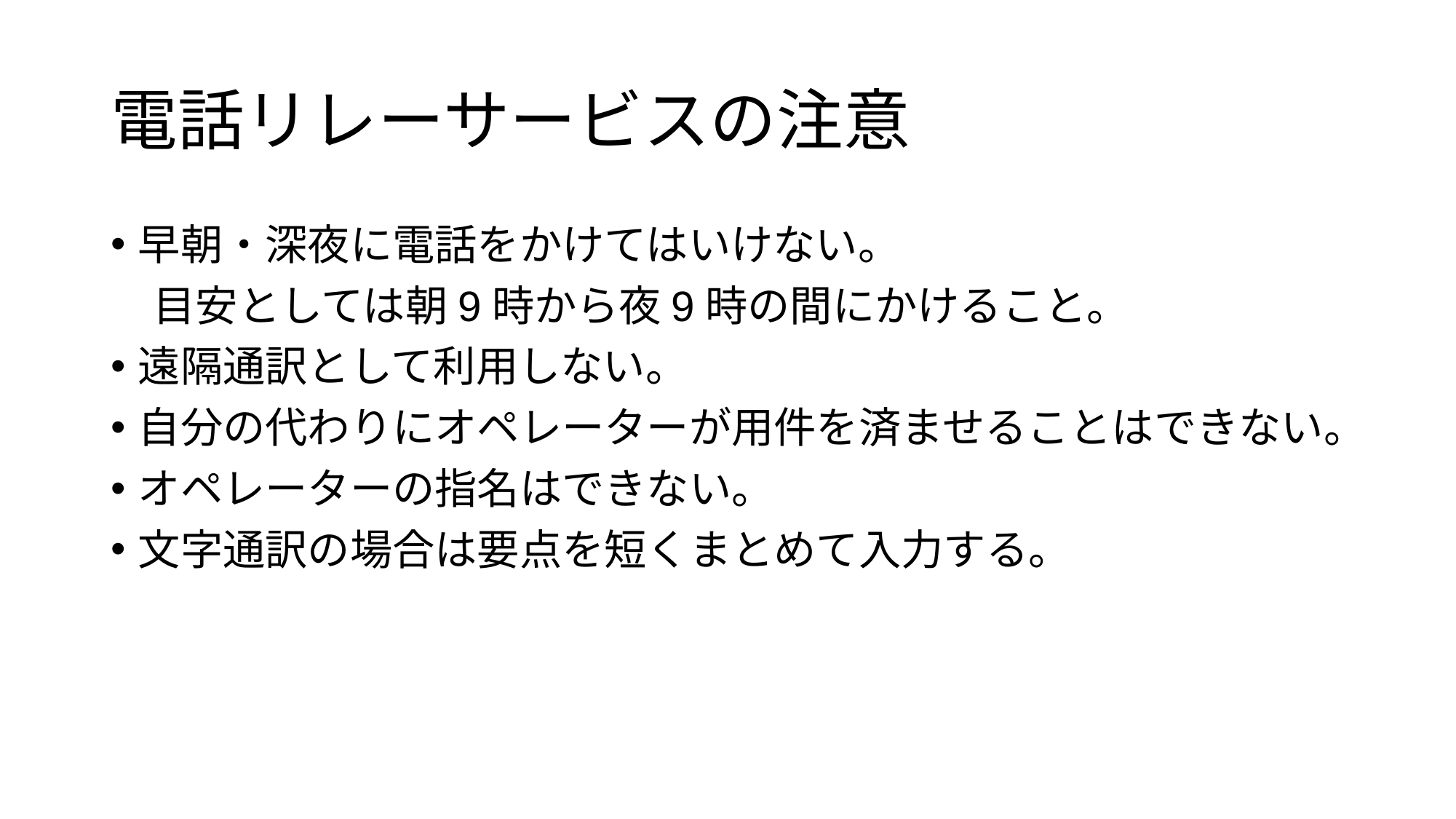

# 電話リレーサービスの注意
早朝・深夜に電話をかけてはいけない。
　目安としては朝9時から夜9時の間にかけること。
遠隔通訳として利用しない。
自分の代わりにオペレーターが用件を済ませることはできない。
オペレーターの指名はできない。
文字通訳の場合は要点を短くまとめて入力する。